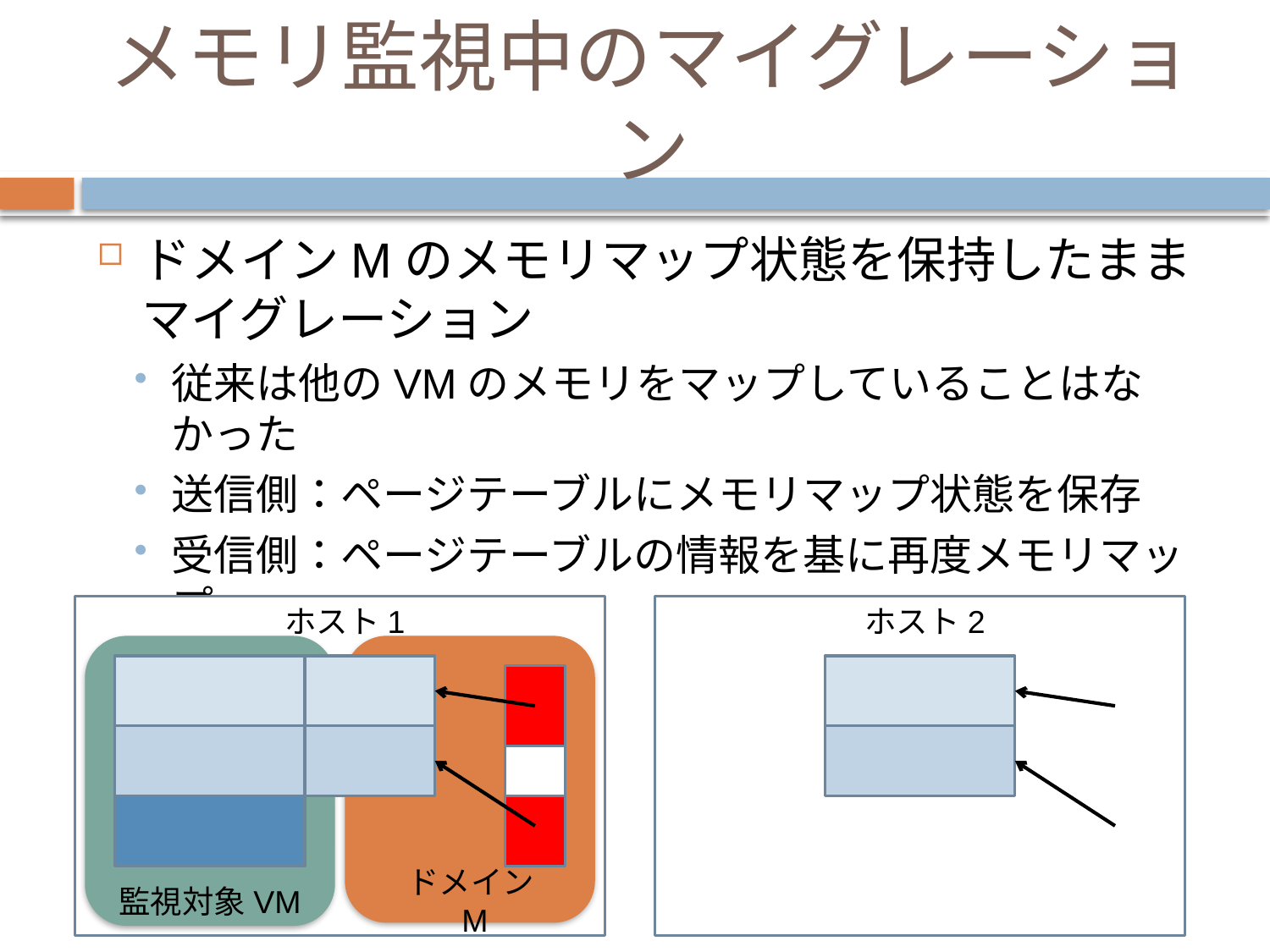

# メモリ監視中のマイグレーション
ドメインMのメモリマップ状態を保持したままマイグレーション
従来は他のVMのメモリをマップしていることはなかった
送信側：ページテーブルにメモリマップ状態を保存
受信側：ページテーブルの情報を基に再度メモリマップ
ホスト1
ホスト2

監視対象VM
ドメインM